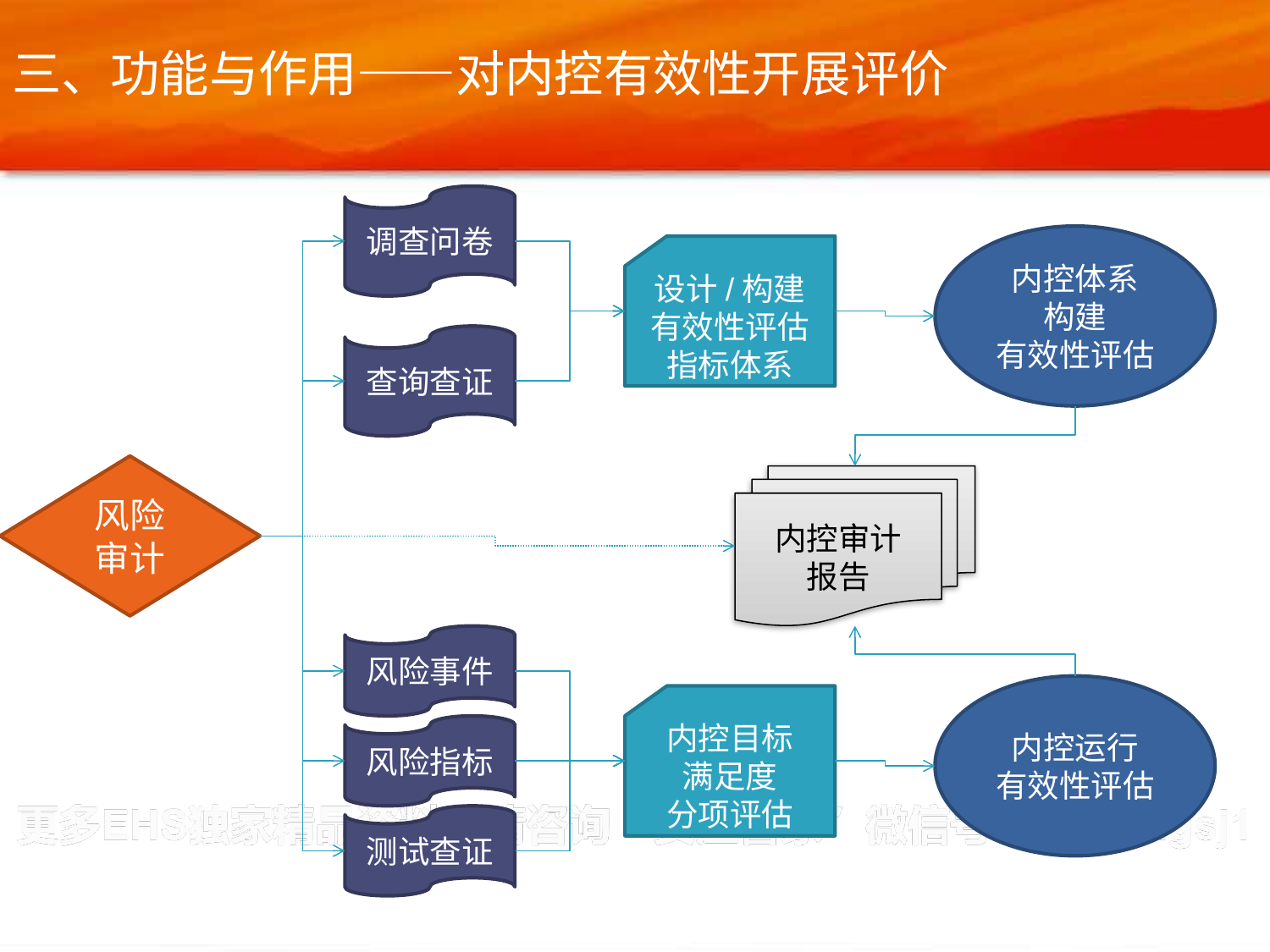

三、功能与作用——对内控有效性开展评价
调查问卷
内控体系
构建
有效性评估
设计/构建
有效性评估
指标体系
查询查证
风险审计
内控审计
报告
风险事件
内控运行
有效性评估
内控目标
满足度
分项评估
风险指标
测试查证